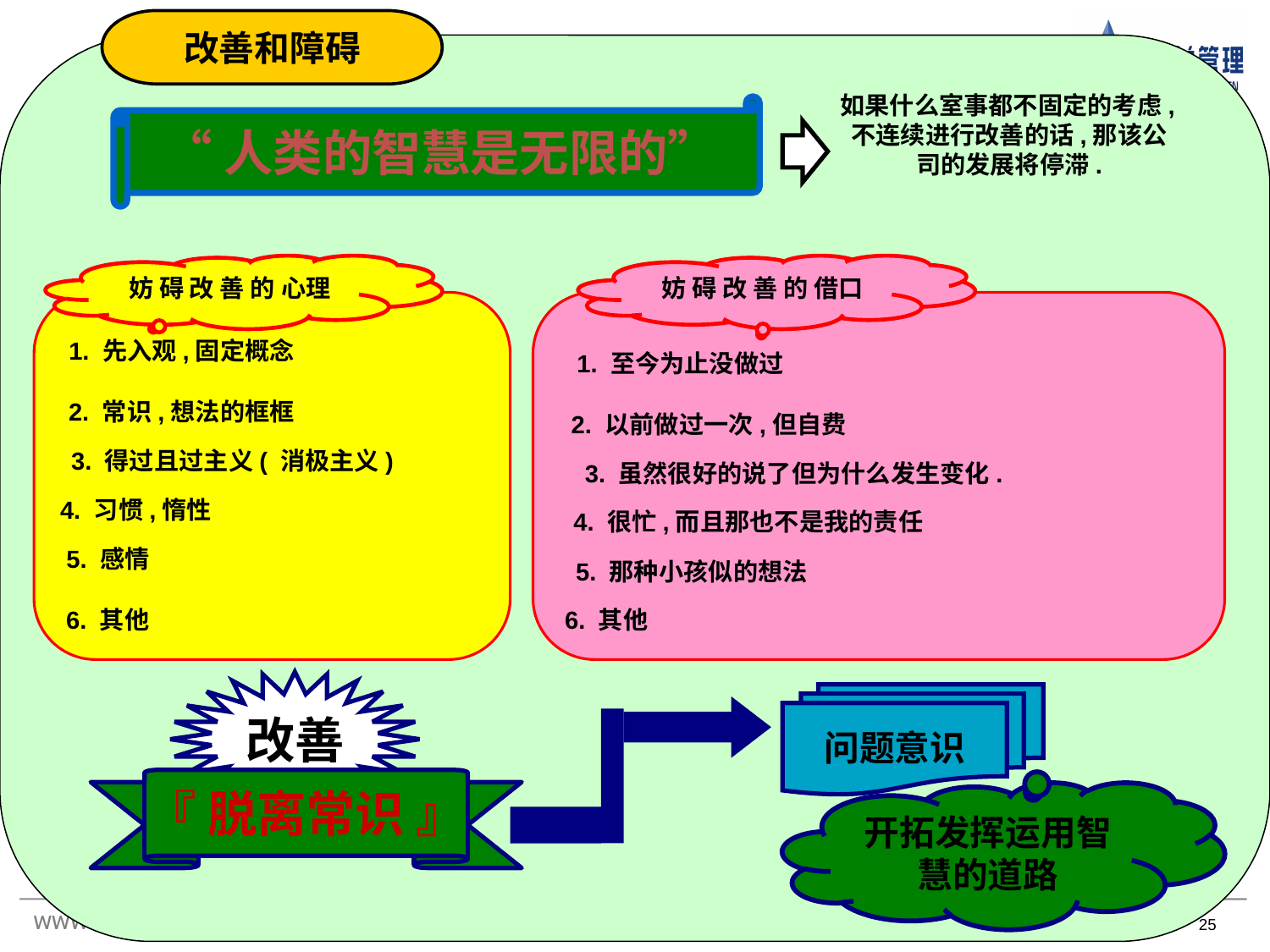

改善和障碍

如果什么室事都不固定的考虑,不连续进行改善的话,那该公司的发展将停滞.
“人类的智慧是无限的”

妨 碍 改 善 的 心理

1. 先入观,固定概念
2. 常识,想法的框框
3. 得过且过主义( 消极主义)
4. 习惯,惰性
5. 感情
6. 其他
妨 碍 改 善 的 借口

1. 至今为止没做过
2. 以前做过一次,但自费
3. 虽然很好的说了但为什么发生变化.
4. 很忙,而且那也不是我的责任
5. 那种小孩似的想法
6. 其他
改善
问题意识

『 脱离常识 』
开拓发挥运用智慧的道路
#